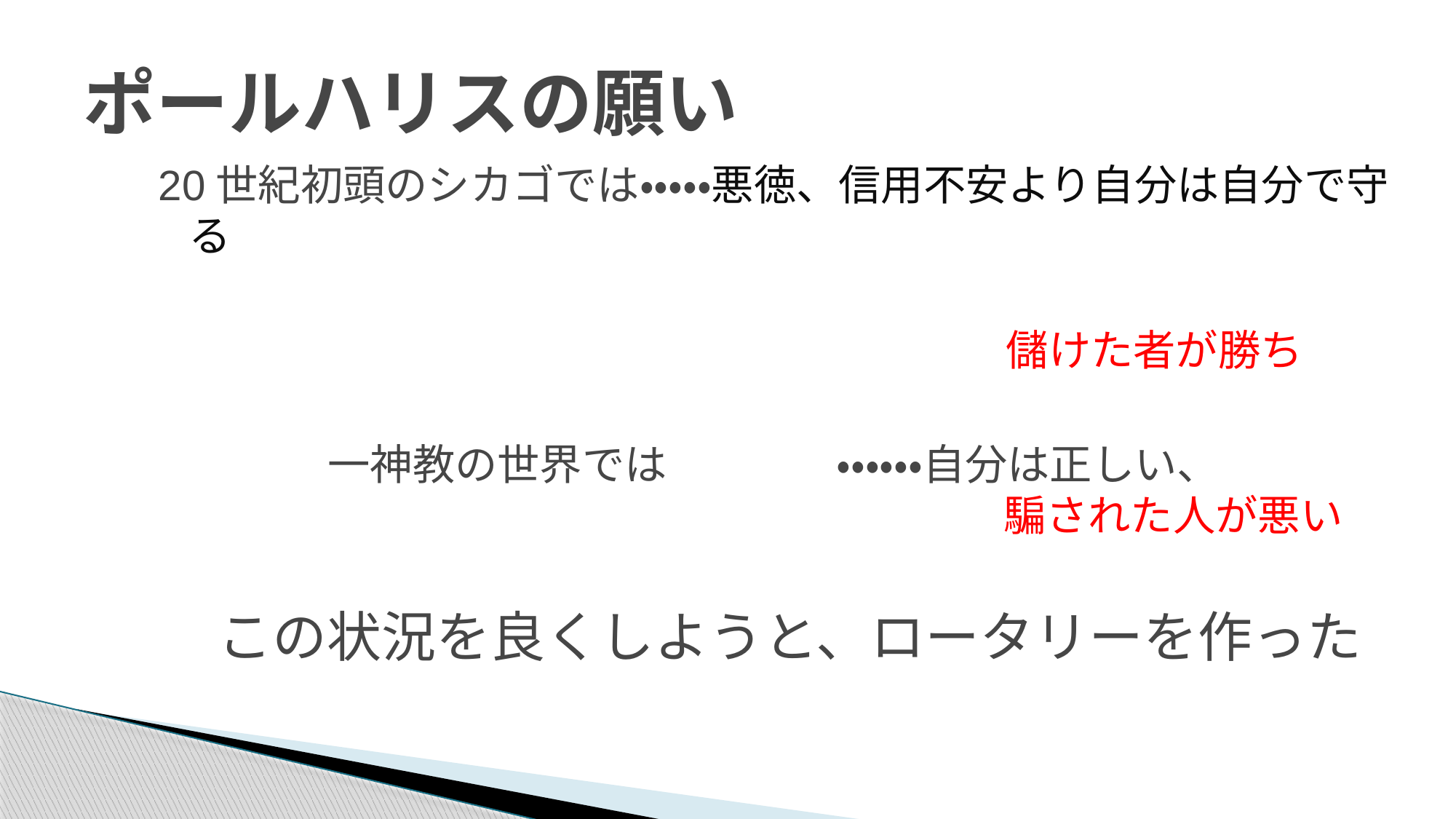

# ポールハリスの願い

20世紀初頭のシカゴでは・・・・・悪徳、信用不安より自分は自分で守る

　　　　　　　　　　　　　　　　　　　　儲けた者が勝ち

　　　　一神教の世界では　　　　・・・・・・自分は正しい、
　　　　　　　　　　　　　　　　　　 　騙された人が悪い

この状況を良くしようと、ロータリーを作った